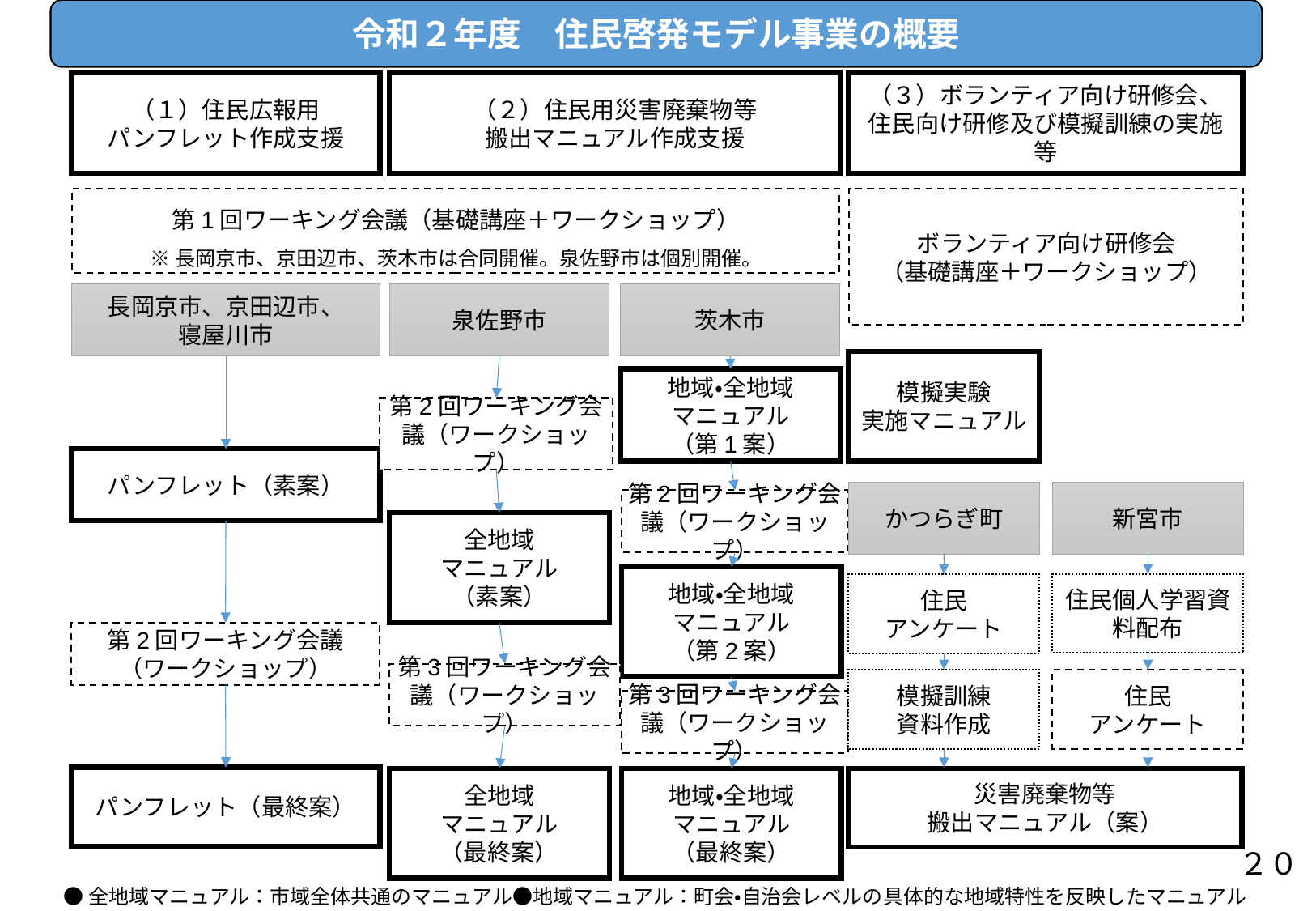

令和２年度　住民啓発モデル事業の概要
（１）住民広報用
パンフレット作成支援
（２）住民用災害廃棄物等
搬出マニュアル作成支援
（３）ボランティア向け研修会、住民向け研修及び模擬訓練の実施等
第1回ワーキング会議（基礎講座＋ワークショップ）
※長岡京市、京田辺市、茨木市は合同開催。泉佐野市は個別開催。
ボランティア向け研修会
（基礎講座＋ワークショップ）
長岡京市、京田辺市、
寝屋川市
泉佐野市
茨木市
模擬実験
実施マニュアル
地域・全地域
マニュアル
（第1案）
第2回ワーキング会議（ワークショップ）
パンフレット（素案）
かつらぎ町
新宮市
第2回ワーキング会議（ワークショップ）
全地域
マニュアル
（素案）
地域・全地域
マニュアル
（第2案）
住民個人学習資料配布
住民
アンケート
第2回ワーキング会議
（ワークショップ）
第3回ワーキング会議（ワークショップ）
住民
アンケート
模擬訓練
資料作成
第3回ワーキング会議（ワークショップ）
パンフレット（最終案）
全地域
マニュアル
（最終案）
地域・全地域
マニュアル
（最終案）
災害廃棄物等
搬出マニュアル（案）
２０
●全地域マニュアル：市域全体共通のマニュアル●地域マニュアル：町会・自治会レベルの具体的な地域特性を反映したマニュアル